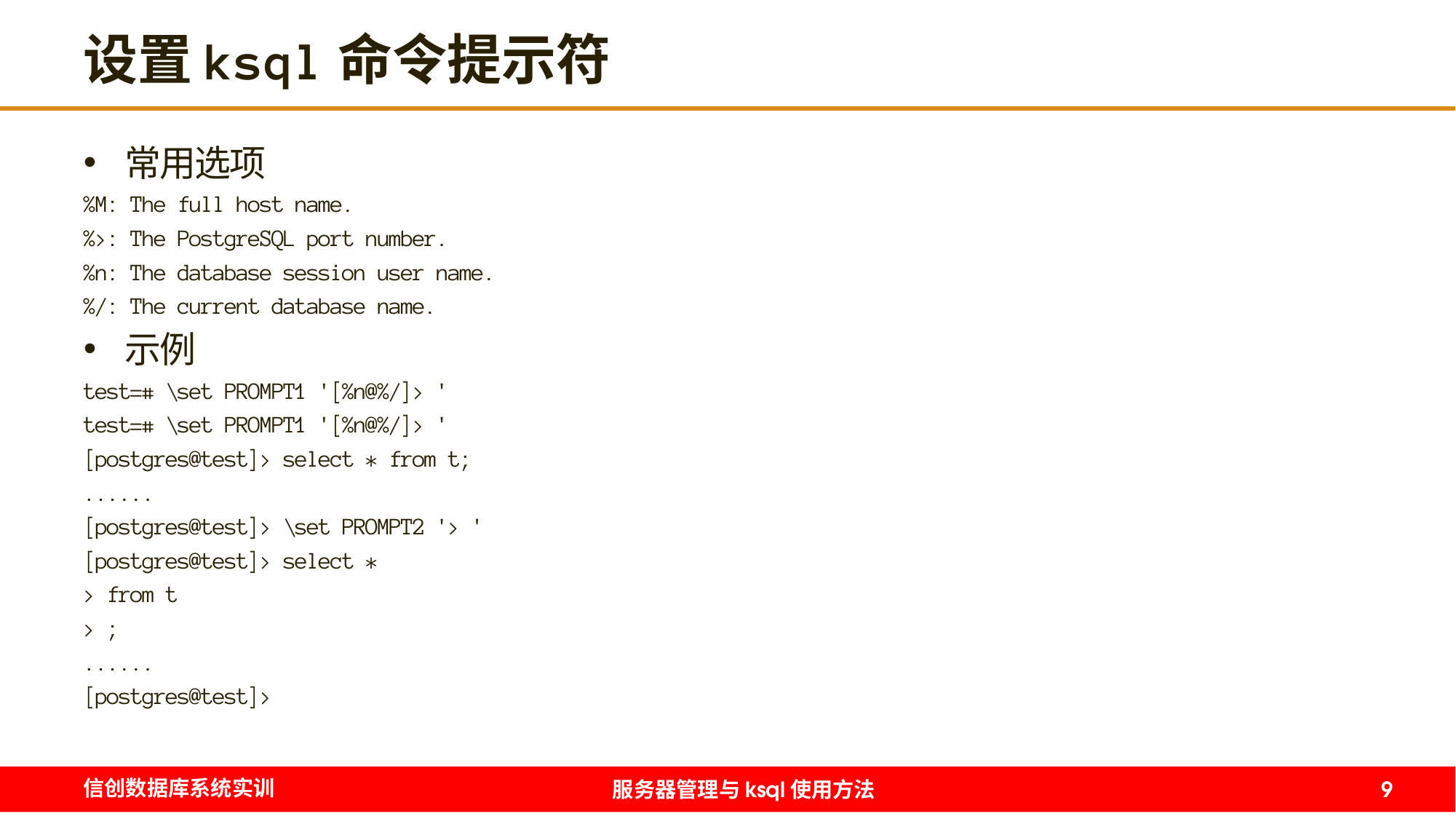

# 设置ksql命令提示符
常用选项
%M: The full host name.
%>: The PostgreSQL port number.
%n: The database session user name.
%/: The current database name.
示例
test=# \set PROMPT1 '[%n@%/]> '
test=# \set PROMPT1 '[%n@%/]> '
[postgres@test]> select * from t;
......
[postgres@test]> \set PROMPT2 '> '
[postgres@test]> select *
> from t
> ;
......
[postgres@test]>